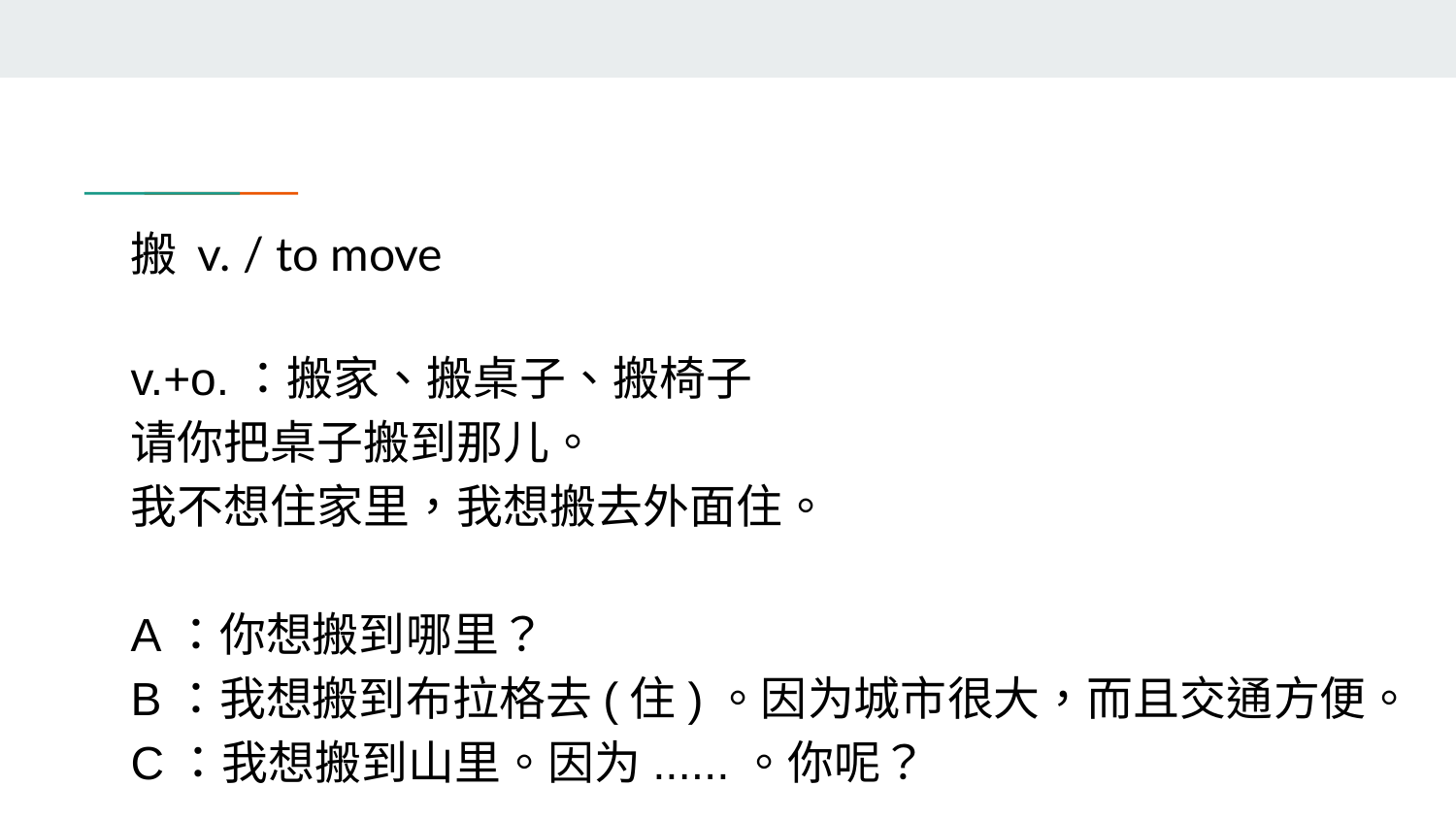

# 搬 v. / to move
v.+o.：搬家、搬桌子、搬椅子
请你把桌子搬到那儿。
我不想住家里，我想搬去外面住。

A：你想搬到哪里？
B：我想搬到布拉格去(住)。因为城市很大，而且交通方便。
C：我想搬到山里。因为......。你呢？